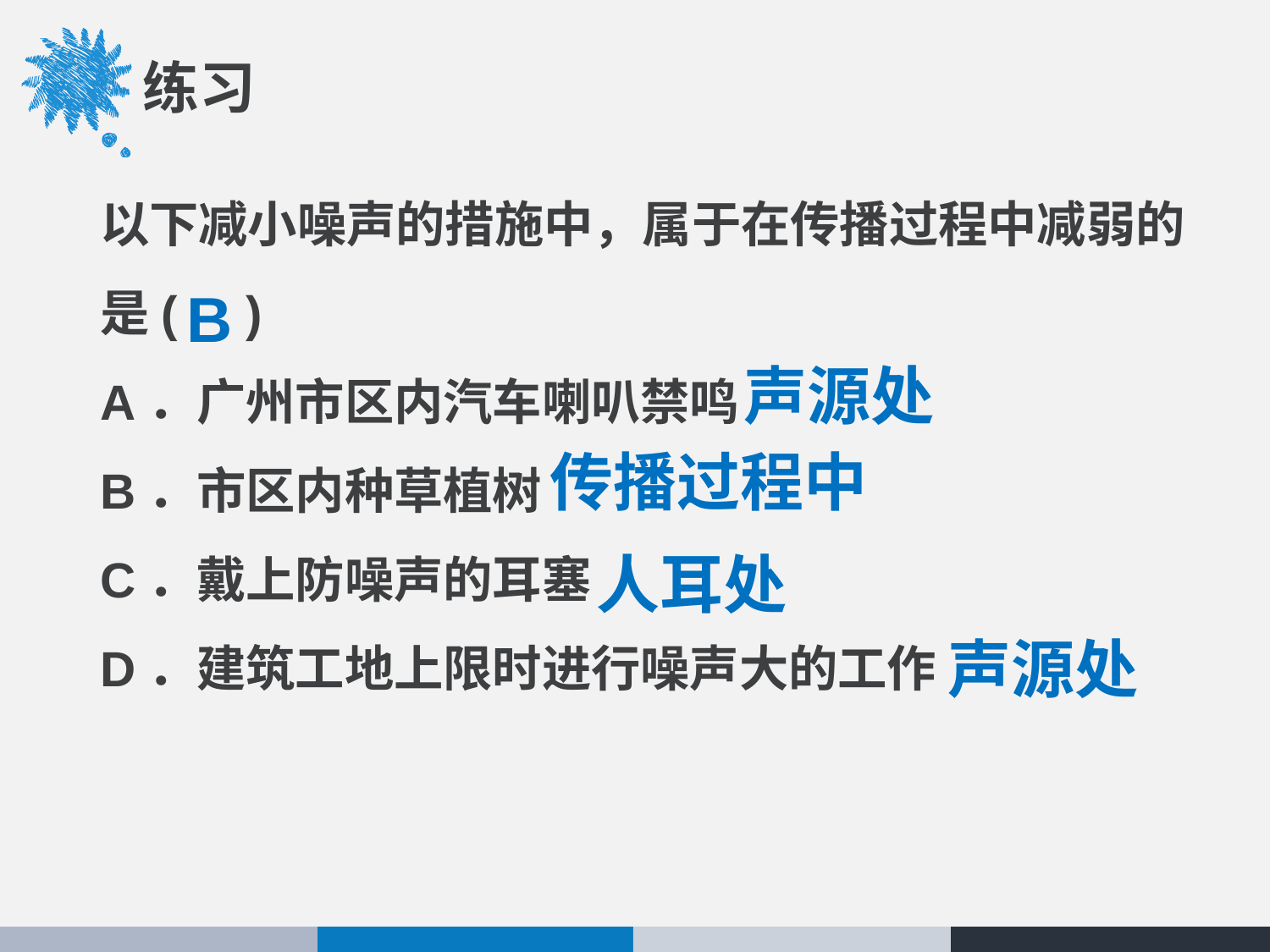

练习

以下减小噪声的措施中，属于在传播过程中减弱的是(     )
A．广州市区内汽车喇叭禁鸣
B．市区内种草植树
C．戴上防噪声的耳塞
D．建筑工地上限时进行噪声大的工作
B
声源处
传播过程中
人耳处
声源处